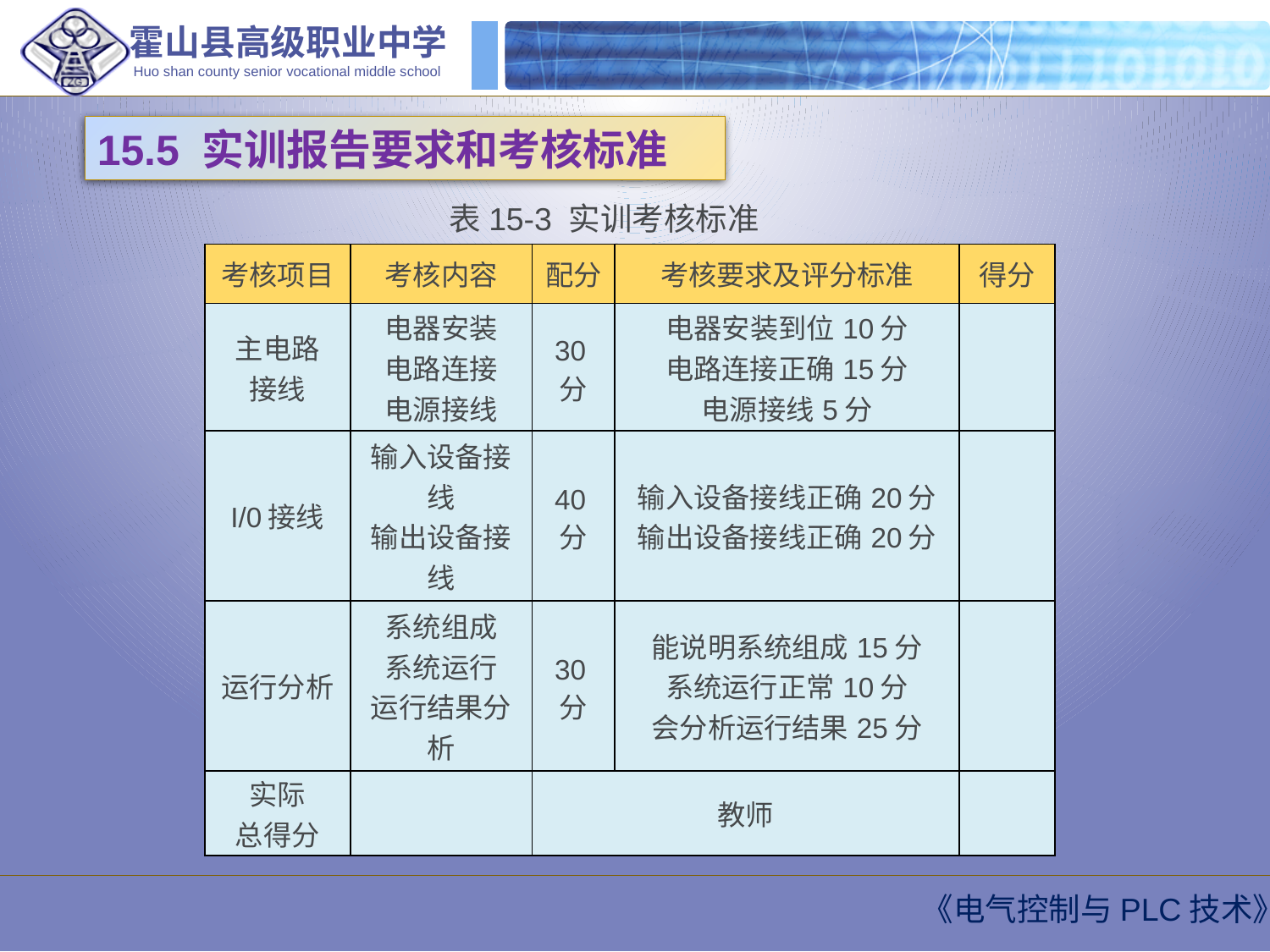

15.5 实训报告要求和考核标准
表15-3 实训考核标准
| 考核项目 | 考核内容 | 配分 | 考核要求及评分标准 | 得分 |
| --- | --- | --- | --- | --- |
| 主电路 接线 | 电器安装 电路连接 电源接线 | 30分 | 电器安装到位10分 电路连接正确15分 电源接线5分 |  |
| I/0接线 | 输入设备接线 输出设备接线 | 40分 | 输入设备接线正确20分 输出设备接线正确20分 |  |
| 运行分析 | 系统组成 系统运行 运行结果分析 | 30分 | 能说明系统组成15分 系统运行正常10分 会分析运行结果25分 |  |
| 实际 总得分 |  | 教师 |  |  |